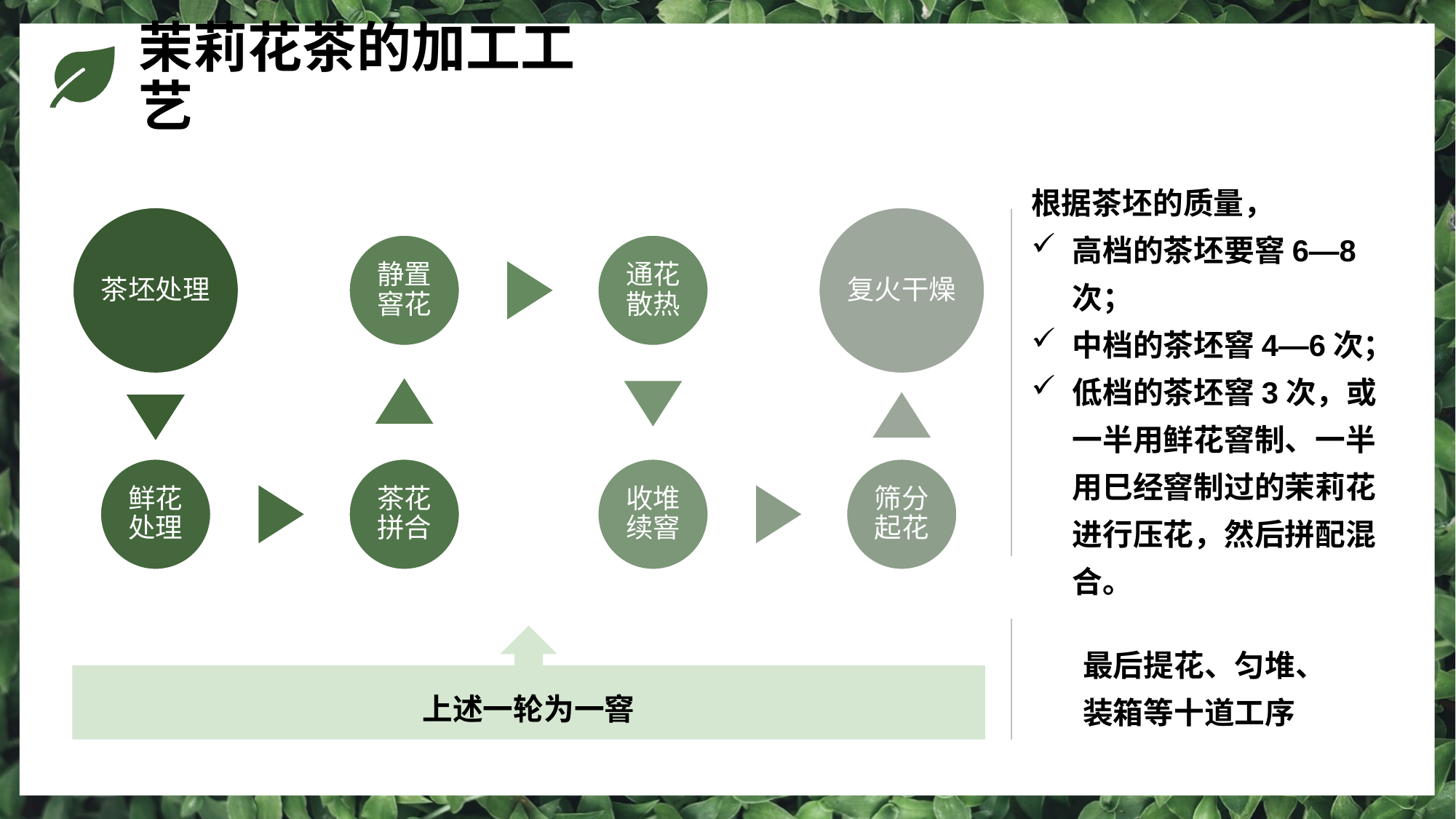

茉莉花茶的加工工艺
茶坯处理
鲜花处理
茶花拼合
静置窨花
通花散热
收堆续窨
筛分起花
复火干燥
根据茶坯的质量，
高档的茶坯要窨6—8次；
中档的茶坯窨4—6次；
低档的茶坯窨3次，或一半用鲜花窨制、一半用巳经窨制过的茉莉花进行压花，然后拼配混合。
上述一轮为一窨
最后提花、匀堆、装箱等十道工序